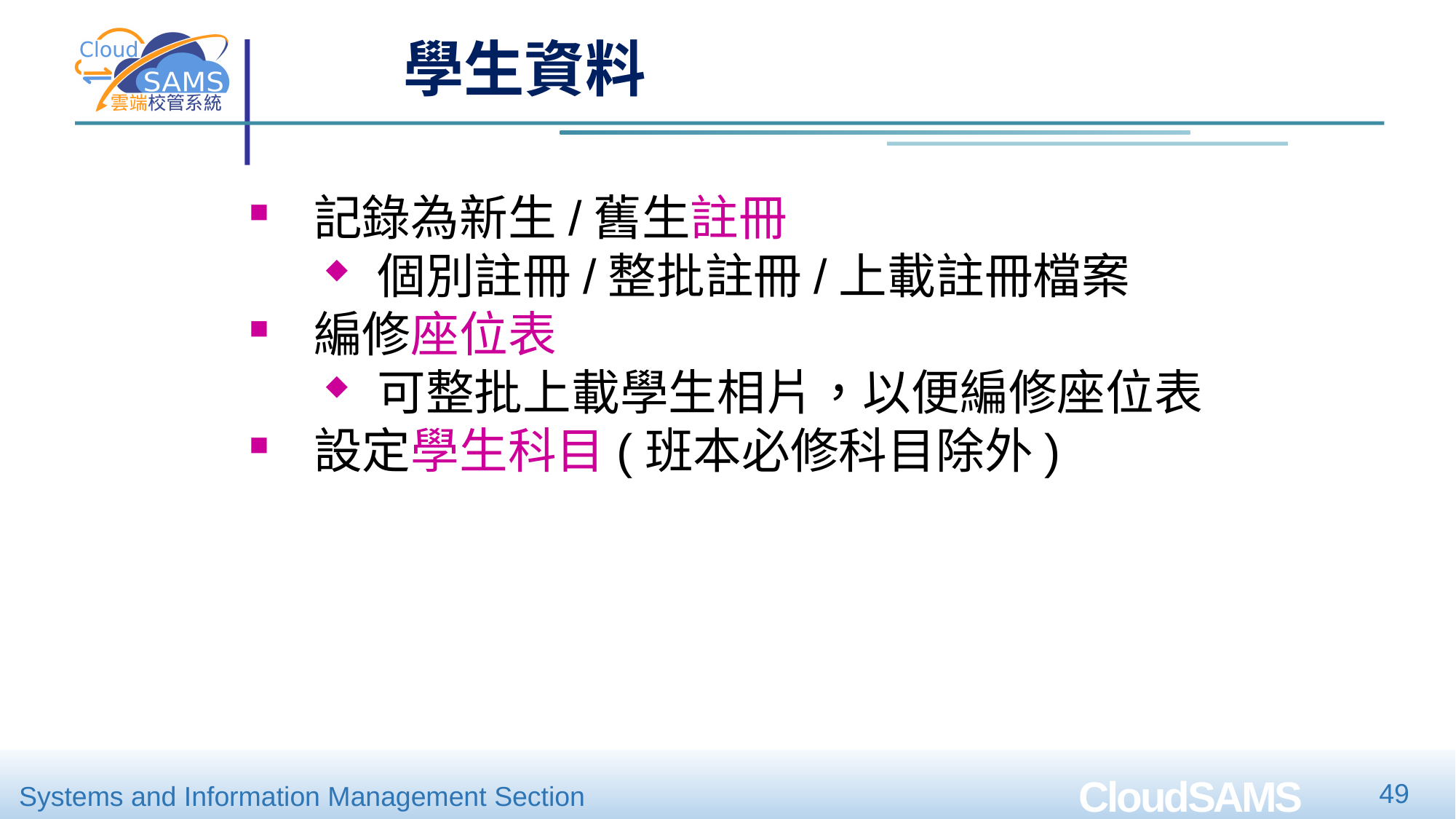

# 學生資料

記錄為新生/舊生註冊
個別註冊/整批註冊/上載註冊檔案
編修座位表
可整批上載學生相片，以便編修座位表
設定學生科目(班本必修科目除外)

49